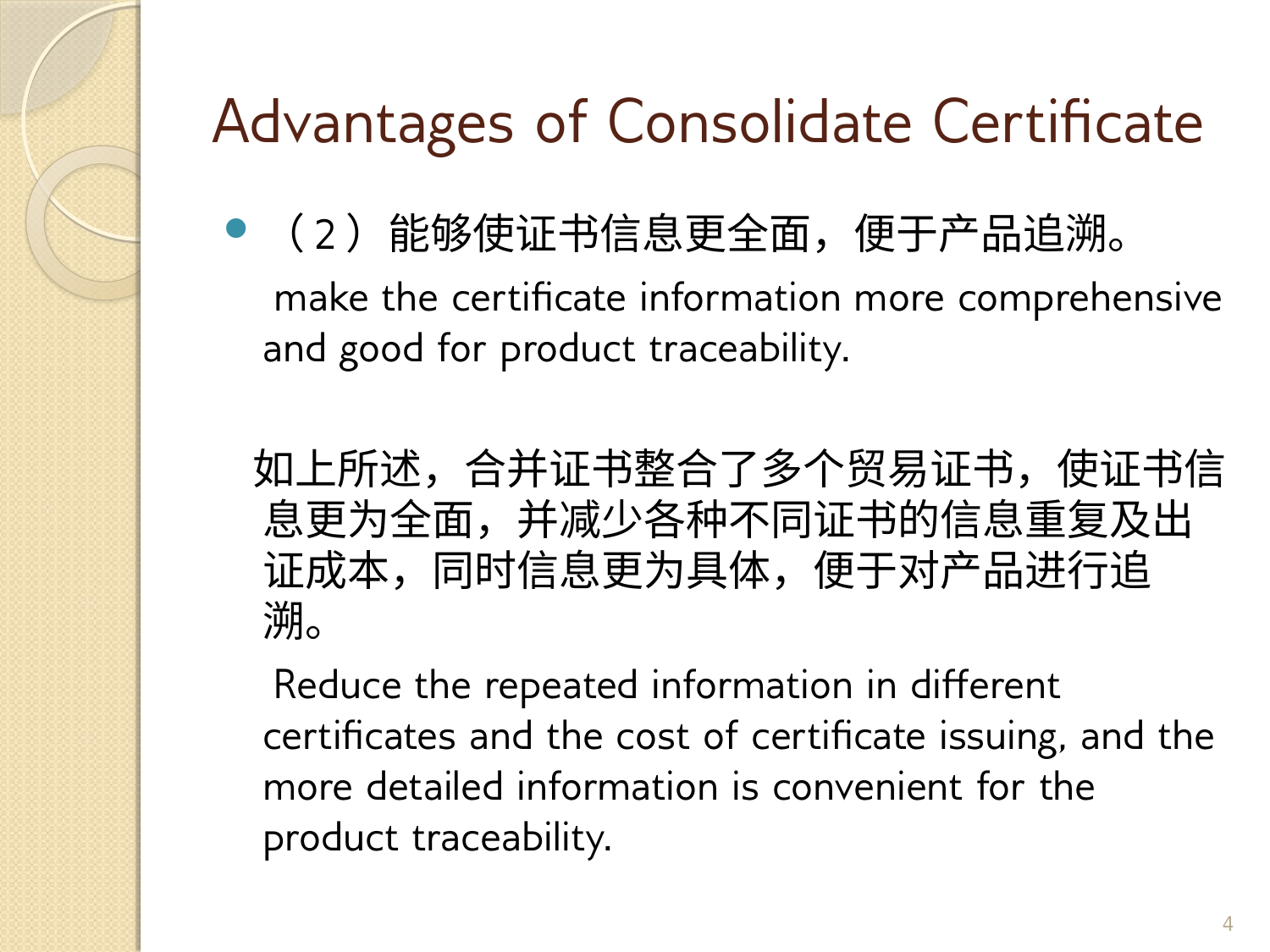

# Advantages of Consolidate Certificate
（2）能够使证书信息更全面，便于产品追溯。
  make the certificate information more comprehensive and good for product traceability.

  如上所述，合并证书整合了多个贸易证书，使证书信息更为全面，并减少各种不同证书的信息重复及出证成本，同时信息更为具体，便于对产品进行追溯。
    Reduce the repeated information in different certificates and the cost of certificate issuing, and the more detailed information is convenient for the product traceability.
4